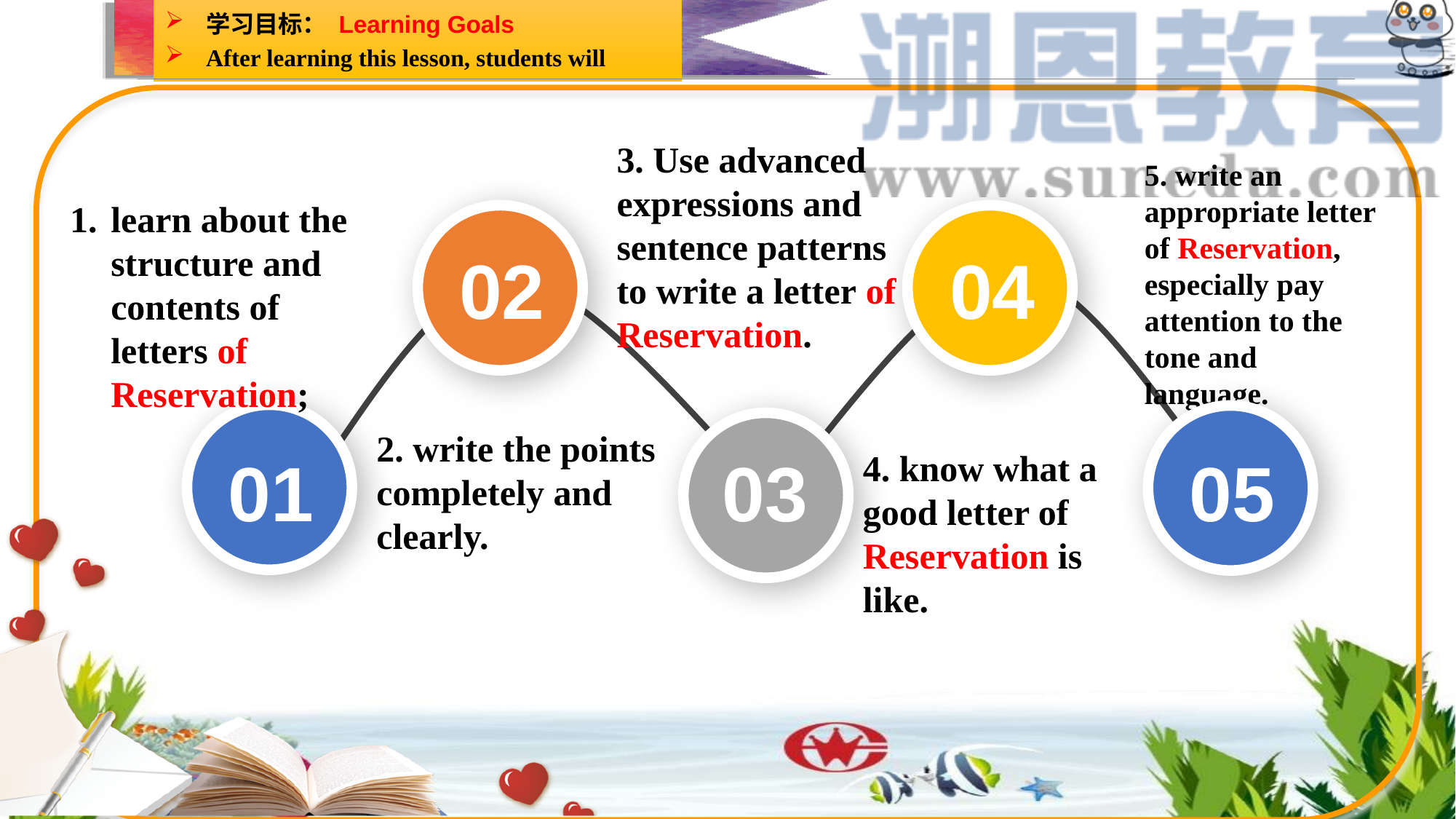

学习目标： Learning Goals
After learning this lesson, students will
3. Use advanced expressions and sentence patterns to write a letter of Reservation.

03
5. write an appropriate letter of Reservation, especially pay attention to the tone and language.

05
learn about the structure and contents of letters of Reservation;

01

02
2. write the points completely and clearly.

04
4. know what a good letter of Reservation is like.